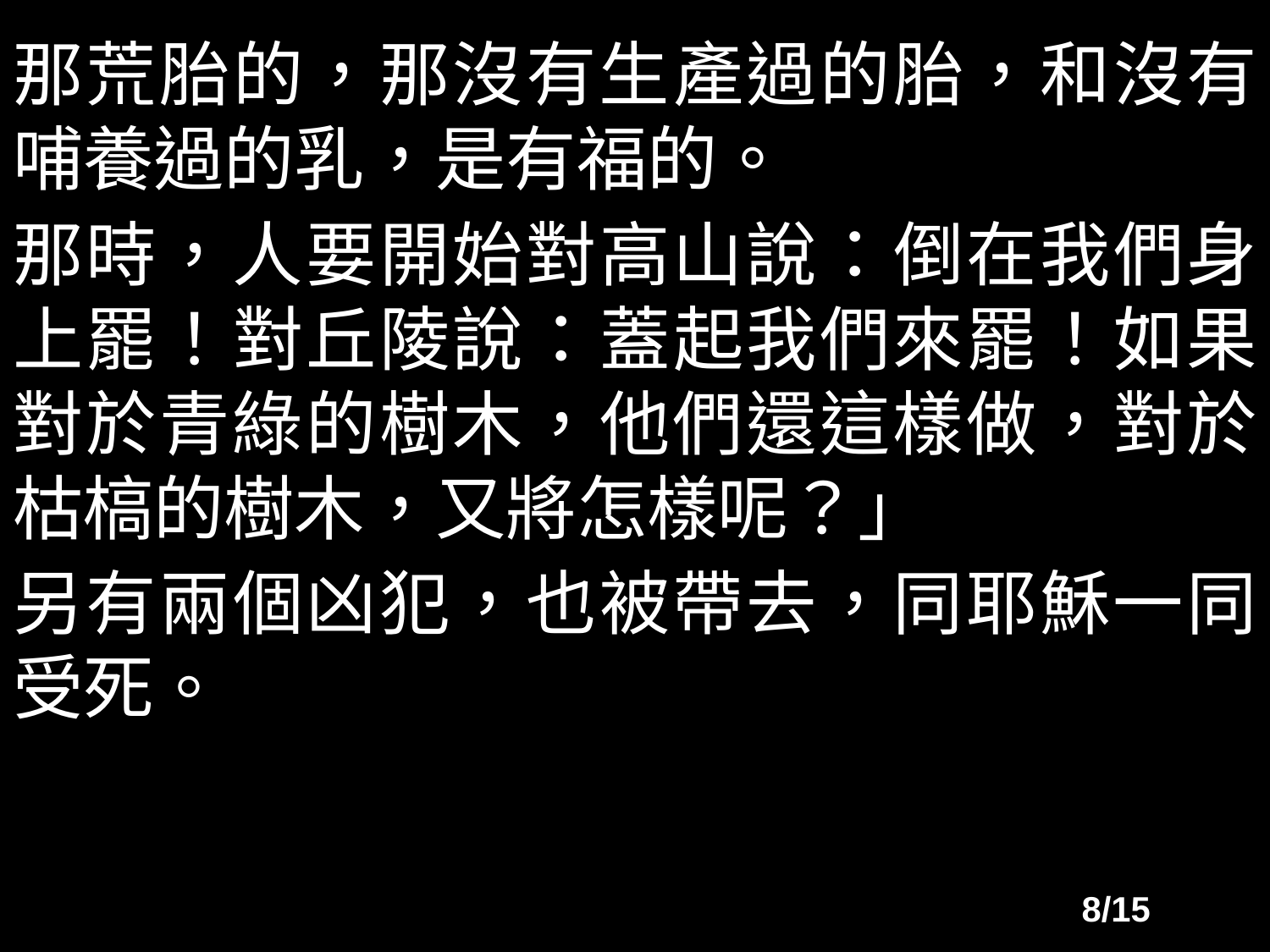

那荒胎的，那沒有生產過的胎，和沒有哺養過的乳，是有福的。
那時，人要開始對高山說：倒在我們身上罷！對丘陵說：蓋起我們來罷！如果對於青綠的樹木，他們還這樣做，對於枯槁的樹木，又將怎樣呢？」
另有兩個凶犯，也被帶去，同耶穌一同受死。
8/15